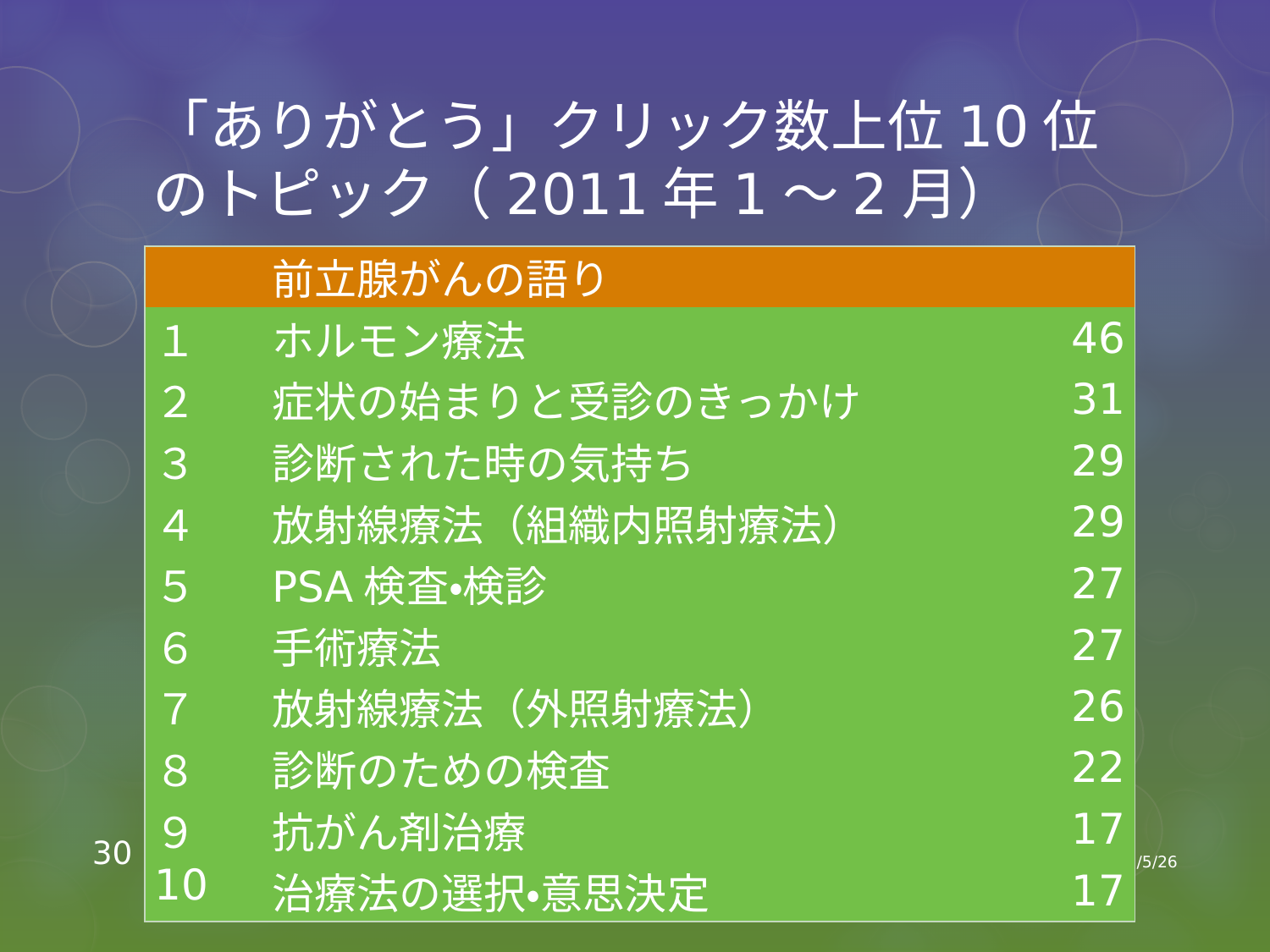

# 「ありがとう」クリック数上位10位のトピック（2011年1～2月）
|  | 前立腺がんの語り |  |
| --- | --- | --- |
| １ | ホルモン療法 | 46 |
| ２ | 症状の始まりと受診のきっかけ | 31 |
| ３ | 診断された時の気持ち | 29 |
| ４ | 放射線療法（組織内照射療法） | 29 |
| ５ | PSA検査・検診 | 27 |
| ６ | 手術療法 | 27 |
| ７ | 放射線療法（外照射療法） | 26 |
| ８ | 診断のための検査 | 22 |
| ９ | 抗がん剤治療 | 17 |
| 10 | 治療法の選択・意思決定 | 17 |
30
Rika Sakuma Sato＠乃木坂スクール
2011/5/26